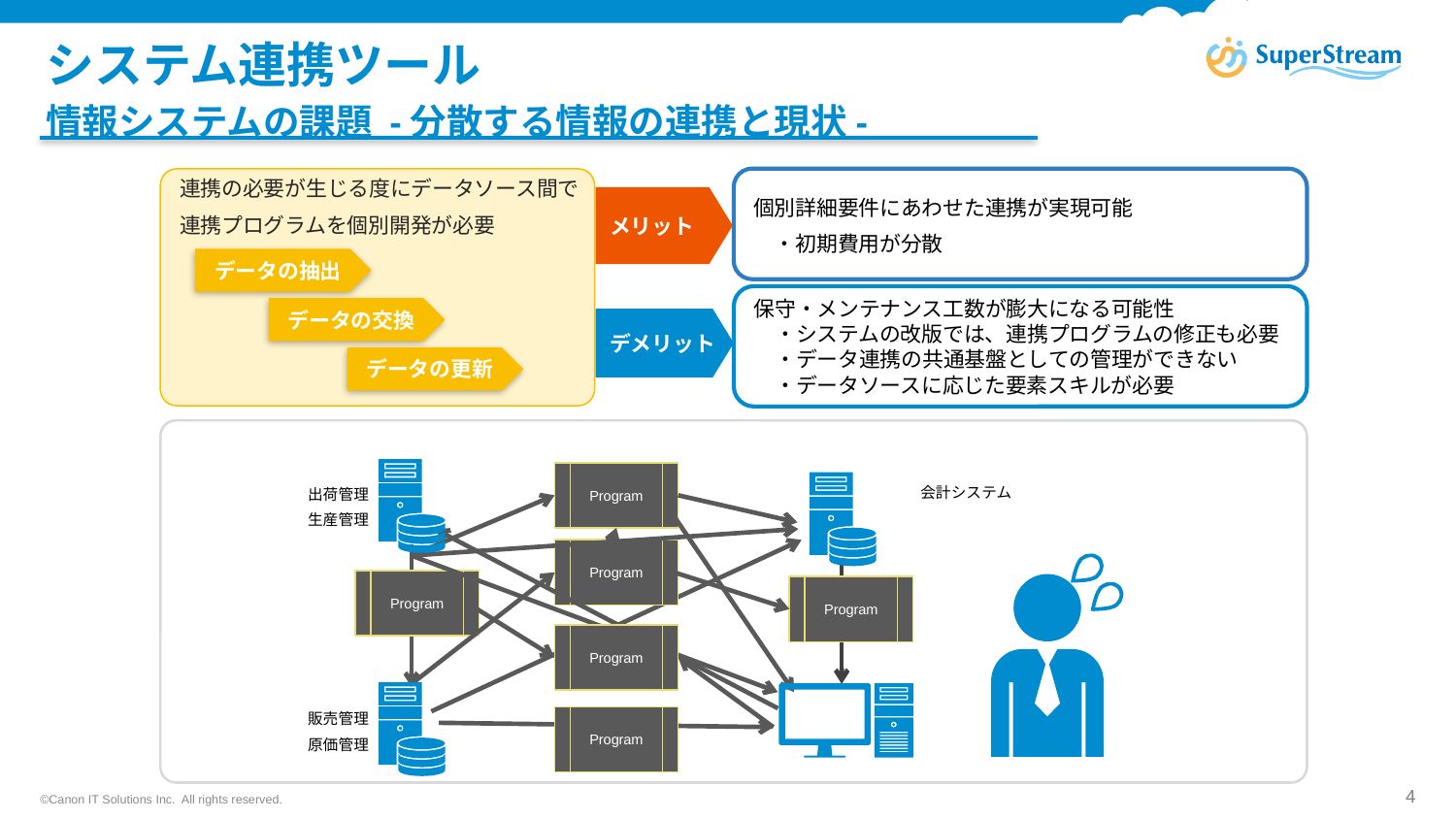

# システム連携ツール
情報システムの課題 -分散する情報の連携と現状-

個別詳細要件にあわせた連携が実現可能
　・初期費用が分散

連携の必要が生じる度にデータソース間で
連携プログラムを個別開発が必要

メリット
データの抽出
保守・メンテナンス工数が膨大になる可能性
　・システムの改版では、連携プログラムの修正も必要
　・データ連携の共通基盤としての管理ができない
　・データソースに応じた要素スキルが必要
データの交換
デメリット
データの更新

Program

会計システム
出荷管理
生産管理

Program

Program

Program

Program

販売管理
原価管理

Program

©Canon IT Solutions Inc.  All rights reserved.
4